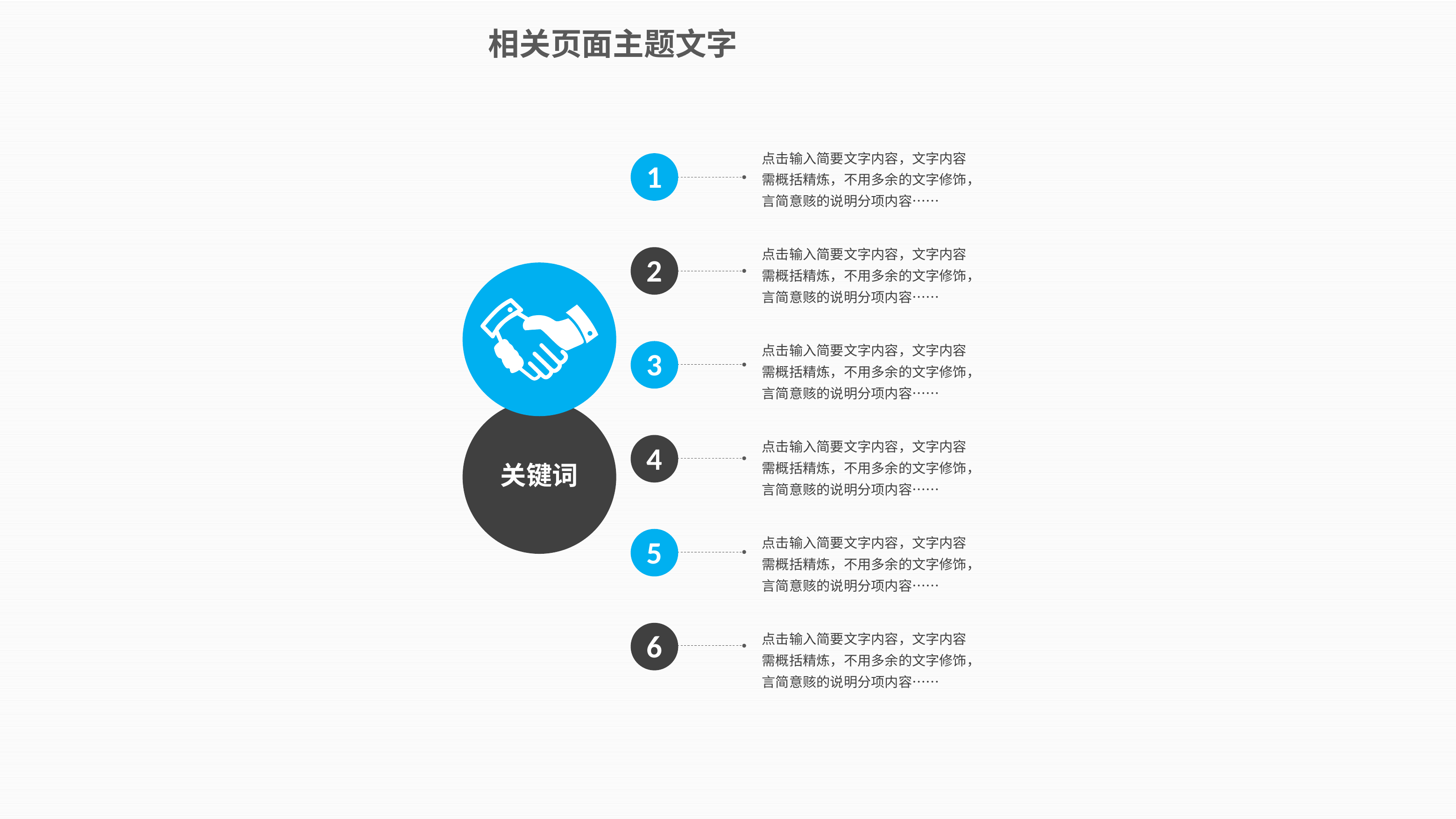

相关页面主题文字
点击输入简要文字内容，文字内容需概括精炼，不用多余的文字修饰，言简意赅的说明分项内容……

1
点击输入简要文字内容，文字内容需概括精炼，不用多余的文字修饰，言简意赅的说明分项内容……

2

点击输入简要文字内容，文字内容需概括精炼，不用多余的文字修饰，言简意赅的说明分项内容……

3

关键词
点击输入简要文字内容，文字内容需概括精炼，不用多余的文字修饰，言简意赅的说明分项内容……

4

5
点击输入简要文字内容，文字内容需概括精炼，不用多余的文字修饰，言简意赅的说明分项内容……

6
点击输入简要文字内容，文字内容需概括精炼，不用多余的文字修饰，言简意赅的说明分项内容……